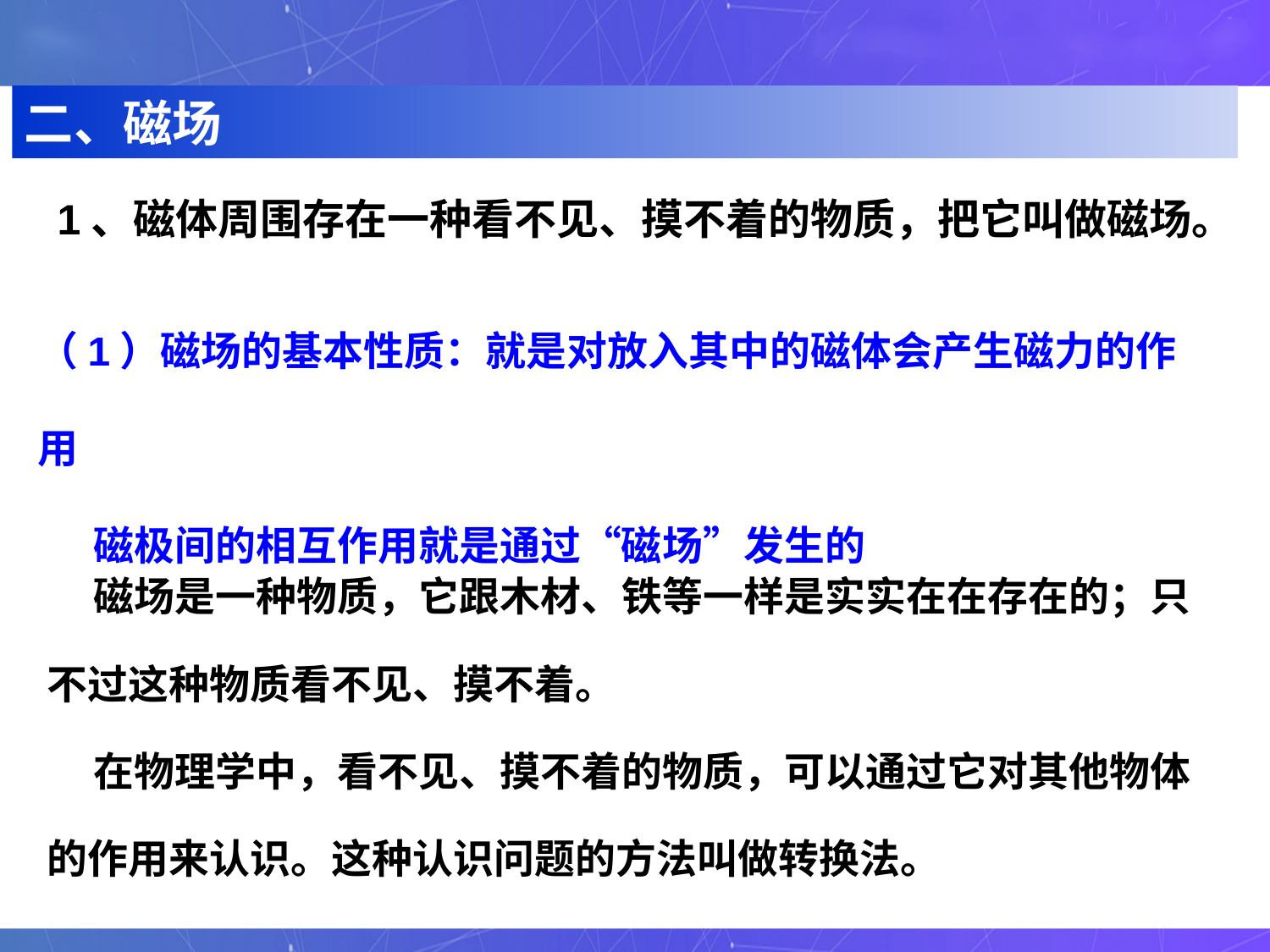

二、磁场
1、磁体周围存在一种看不见、摸不着的物质，把它叫做磁场。
（1）磁场的基本性质：就是对放入其中的磁体会产生磁力的作用
     磁极间的相互作用就是通过“磁场”发生的
    磁场是一种物质，它跟木材、铁等一样是实实在在存在的；只不过这种物质看不见、摸不着。
    在物理学中，看不见、摸不着的物质，可以通过它对其他物体的作用来认识。这种认识问题的方法叫做转换法。